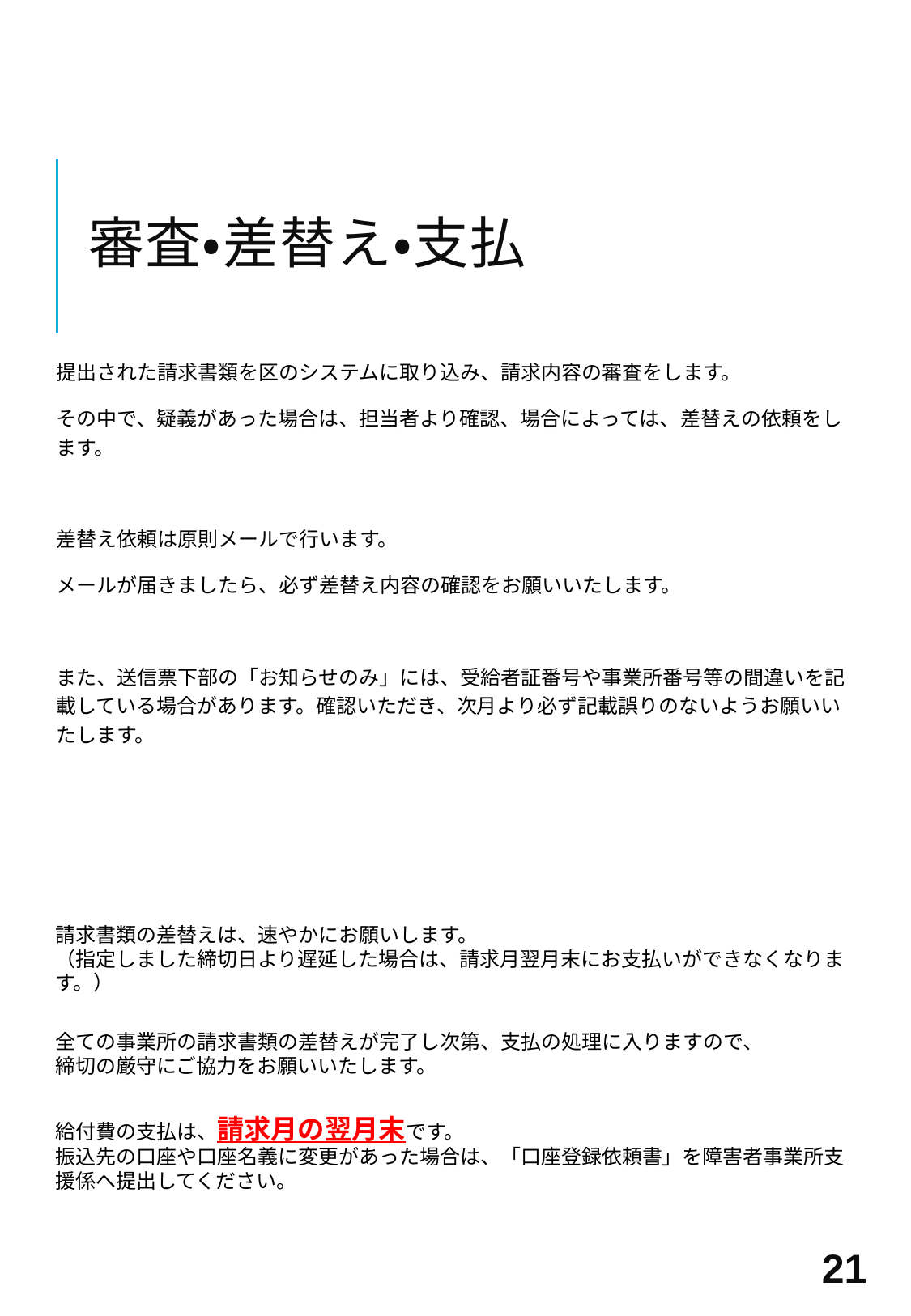

# 審査・差替え・支払
提出された請求書類を区のシステムに取り込み、請求内容の審査をします。
その中で、疑義があった場合は、担当者より確認、場合によっては、差替えの依頼をします。

差替え依頼は原則メールで行います。
メールが届きましたら、必ず差替え内容の確認をお願いいたします。

また、送信票下部の「お知らせのみ」には、受給者証番号や事業所番号等の間違いを記載している場合があります。確認いただき、次月より必ず記載誤りのないようお願いいたします。
請求書類の差替えは、速やかにお願いします。
（指定しました締切日より遅延した場合は、請求月翌月末にお支払いができなくなります。）

全ての事業所の請求書類の差替えが完了し次第、支払の処理に入りますので、
締切の厳守にご協力をお願いいたします。

給付費の支払は、請求月の翌月末です。
振込先の口座や口座名義に変更があった場合は、「口座登録依頼書」を障害者事業所支援係へ提出してください。
21